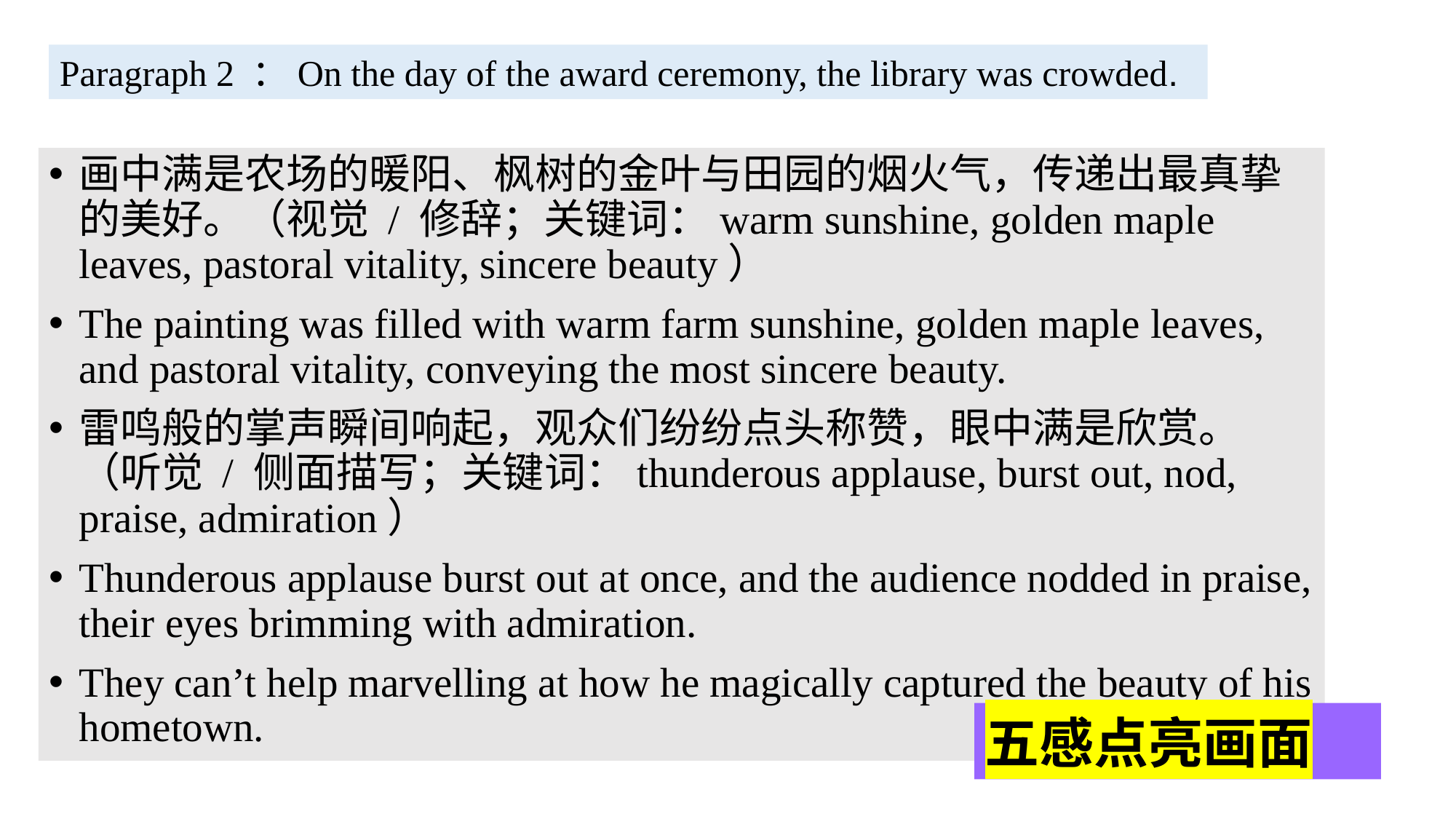

Paragraph 2 ：On the day of the award ceremony, the library was crowded.
画中满是农场的暖阳、枫树的金叶与田园的烟火气，传递出最真挚的美好。（视觉 / 修辞；关键词：warm sunshine, golden maple leaves, pastoral vitality, sincere beauty）
The painting was filled with warm farm sunshine, golden maple leaves, and pastoral vitality, conveying the most sincere beauty.
雷鸣般的掌声瞬间响起，观众们纷纷点头称赞，眼中满是欣赏。（听觉 / 侧面描写；关键词：thunderous applause, burst out, nod, praise, admiration）
Thunderous applause burst out at once, and the audience nodded in praise, their eyes brimming with admiration.
They can’t help marvelling at how he magically captured the beauty of his hometown.
五感点亮画面